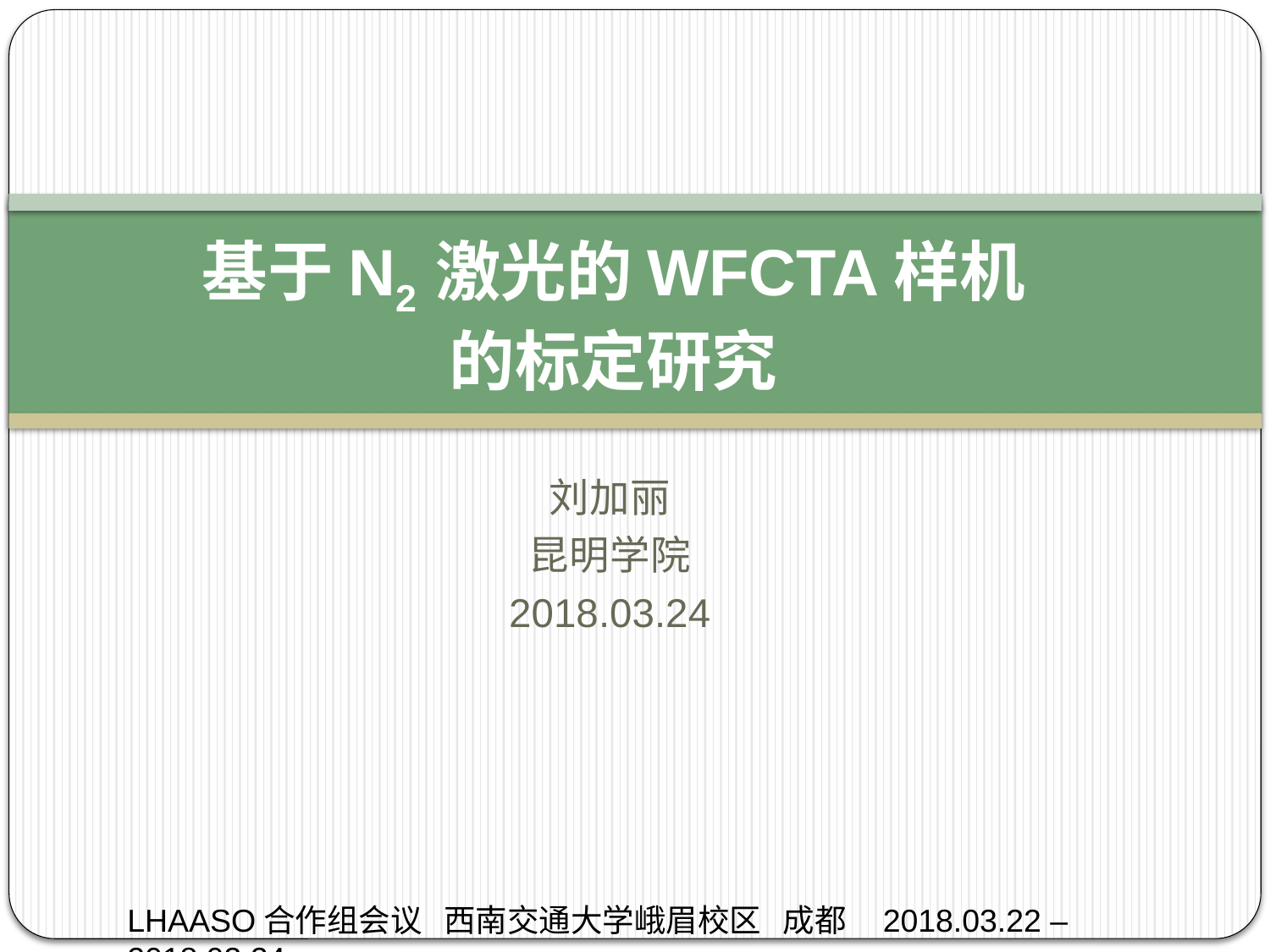

# 基于N2 激光的WFCTA样机 的标定研究
刘加丽
昆明学院
2018.03.24

LHAASO合作组会议   西南交通大学峨眉校区   成都    2018.03.22 – 2018.03.24